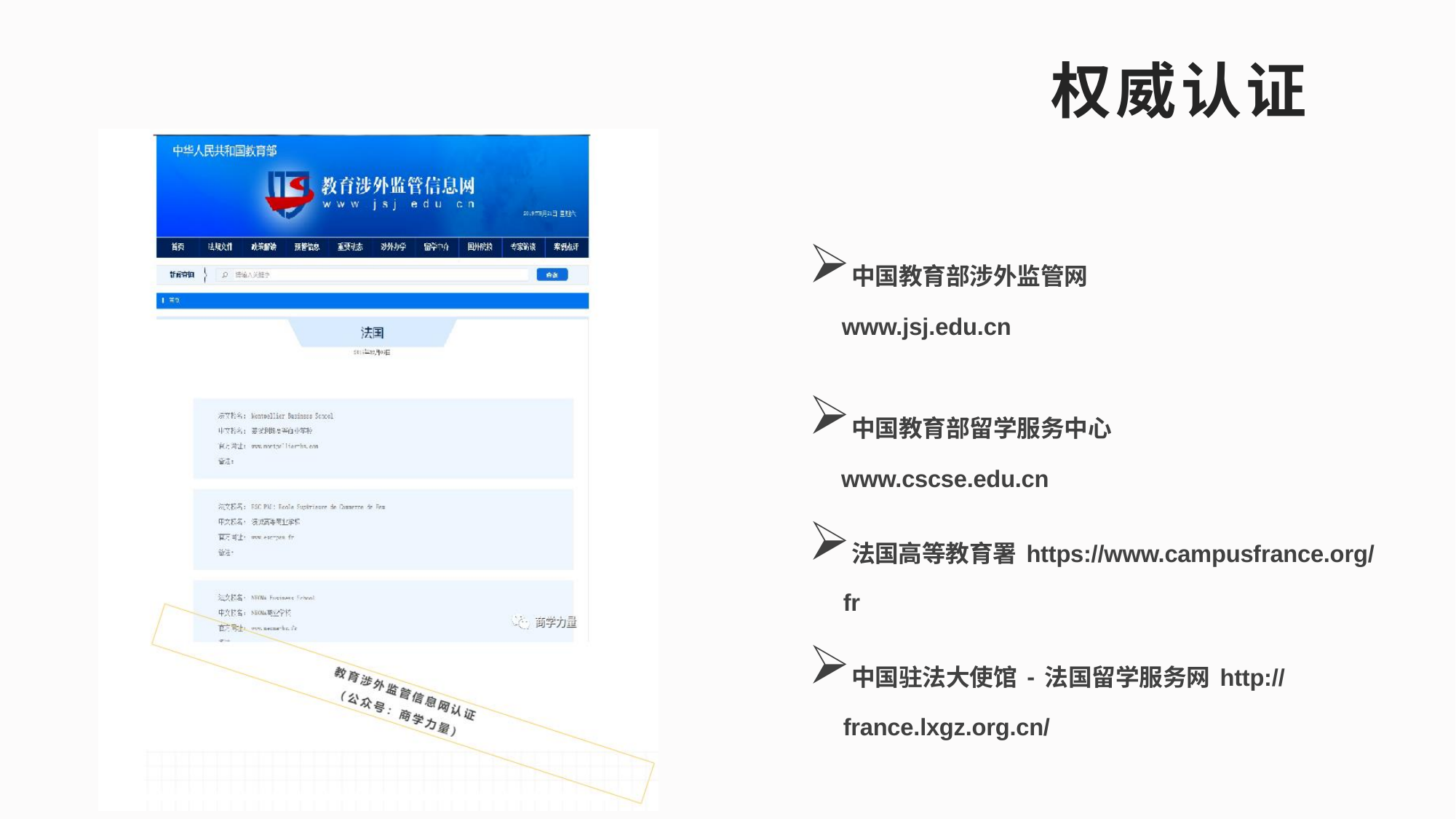

# 权威认证

中国教育部涉外监管网
     www.jsj.edu.cn

中国教育部留学服务中心
     www.cscse.edu.cn
法国高等教育署https://www.campusfrance.org/fr
中国驻法大使馆-法国留学服务网http://france.lxgz.org.cn/